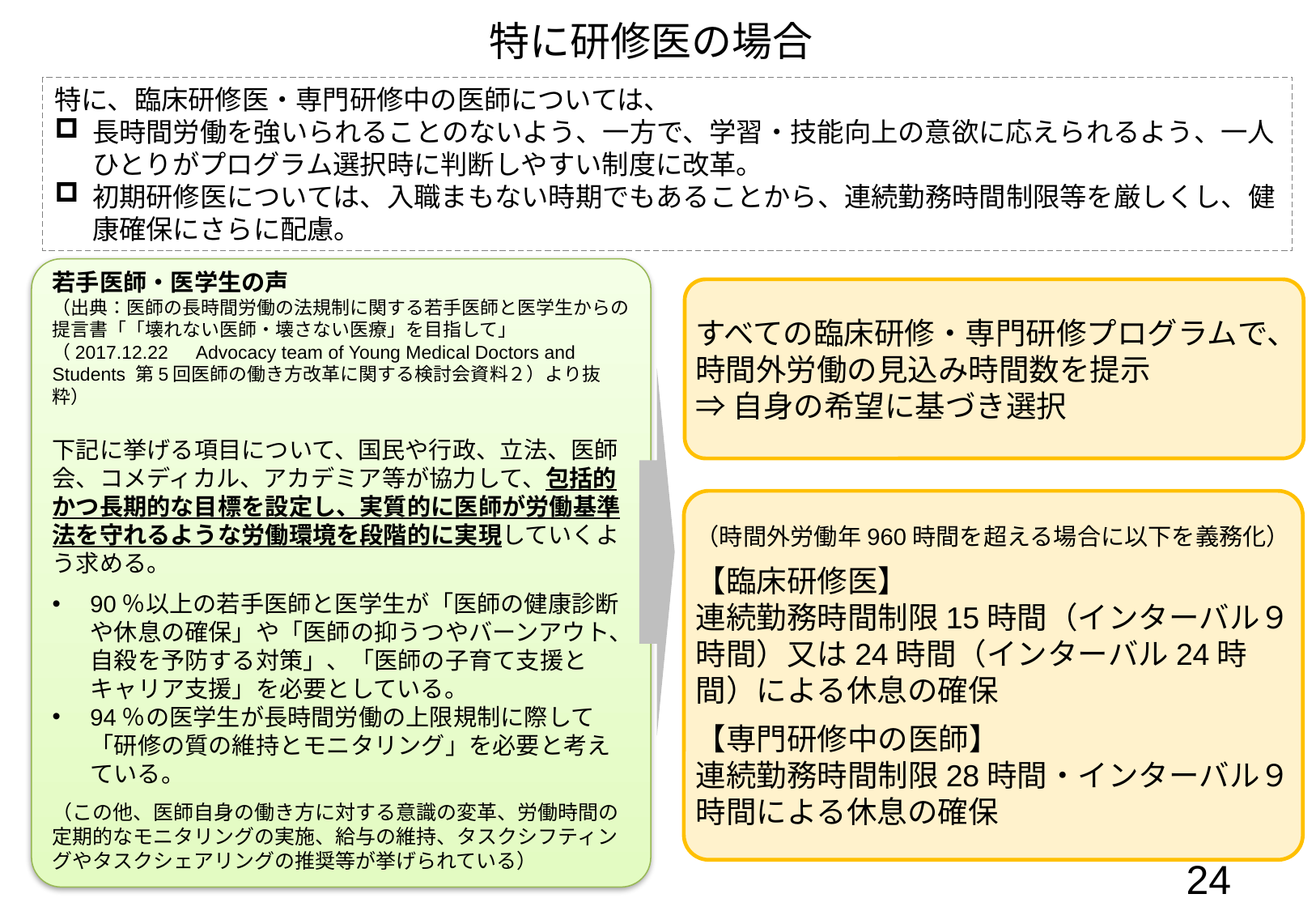

特に研修医の場合
特に、臨床研修医・専門研修中の医師については、
長時間労働を強いられることのないよう、一方で、学習・技能向上の意欲に応えられるよう、一人ひとりがプログラム選択時に判断しやすい制度に改革。
初期研修医については、入職まもない時期でもあることから、連続勤務時間制限等を厳しくし、健康確保にさらに配慮。
若手医師・医学生の声
（出典：医師の長時間労働の法規制に関する若手医師と医学生からの提言書「「壊れない医師・壊さない医療」を目指して」（2017.12.22　Advocacy team of Young Medical Doctors and Students 第5回医師の働き方改革に関する検討会資料２）より抜粋）

下記に挙げる項目について、国民や行政、立法、医師会、コメディカル、アカデミア等が協力して、包括的かつ長期的な目標を設定し、実質的に医師が労働基準法を守れるような労働環境を段階的に実現していくよう求める。

90％以上の若手医師と医学生が「医師の健康診断や休息の確保」や「医師の抑うつやバーンアウト、自殺を予防する対策」、「医師の子育て支援とキャリア支援」を必要としている。
94％の医学生が長時間労働の上限規制に際して「研修の質の維持とモニタリング」を必要と考えている。

（この他、医師自身の働き方に対する意識の変革、労働時間の定期的なモニタリングの実施、給与の維持、タスクシフティングやタスクシェアリングの推奨等が挙げられている）
すべての臨床研修・専門研修プログラムで、時間外労働の見込み時間数を提示
⇒自身の希望に基づき選択

（時間外労働年960時間を超える場合に以下を義務化）

【臨床研修医】
連続勤務時間制限15時間（インターバル９時間）又は24時間（インターバル24時間）による休息の確保

【専門研修中の医師】
連続勤務時間制限28時間・インターバル９時間による休息の確保
24